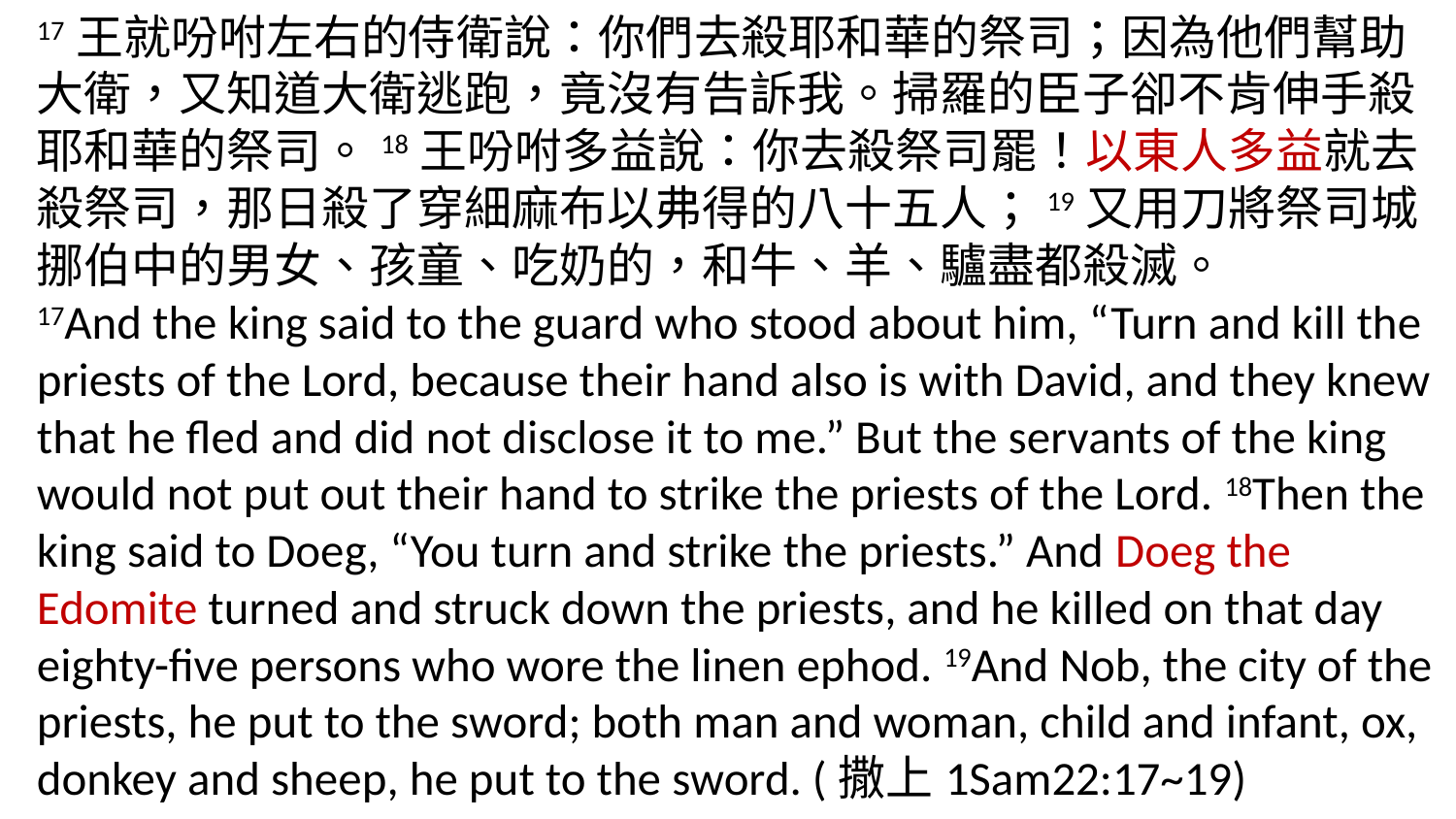

17王就吩咐左右的侍衛說：你們去殺耶和華的祭司；因為他們幫助大衛，又知道大衛逃跑，竟沒有告訴我。掃羅的臣子卻不肯伸手殺耶和華的祭司。18王吩咐多益說：你去殺祭司罷！以東人多益就去殺祭司，那日殺了穿細麻布以弗得的八十五人；19又用刀將祭司城挪伯中的男女、孩童、吃奶的，和牛、羊、驢盡都殺滅。
17And the king said to the guard who stood about him, “Turn and kill the priests of the Lord, because their hand also is with David, and they knew that he fled and did not disclose it to me.” But the servants of the king would not put out their hand to strike the priests of the Lord. 18Then the king said to Doeg, “You turn and strike the priests.” And Doeg the Edomite turned and struck down the priests, and he killed on that day eighty-five persons who wore the linen ephod. 19And Nob, the city of the priests, he put to the sword; both man and woman, child and infant, ox, donkey and sheep, he put to the sword. (撒上1Sam22:17~19)